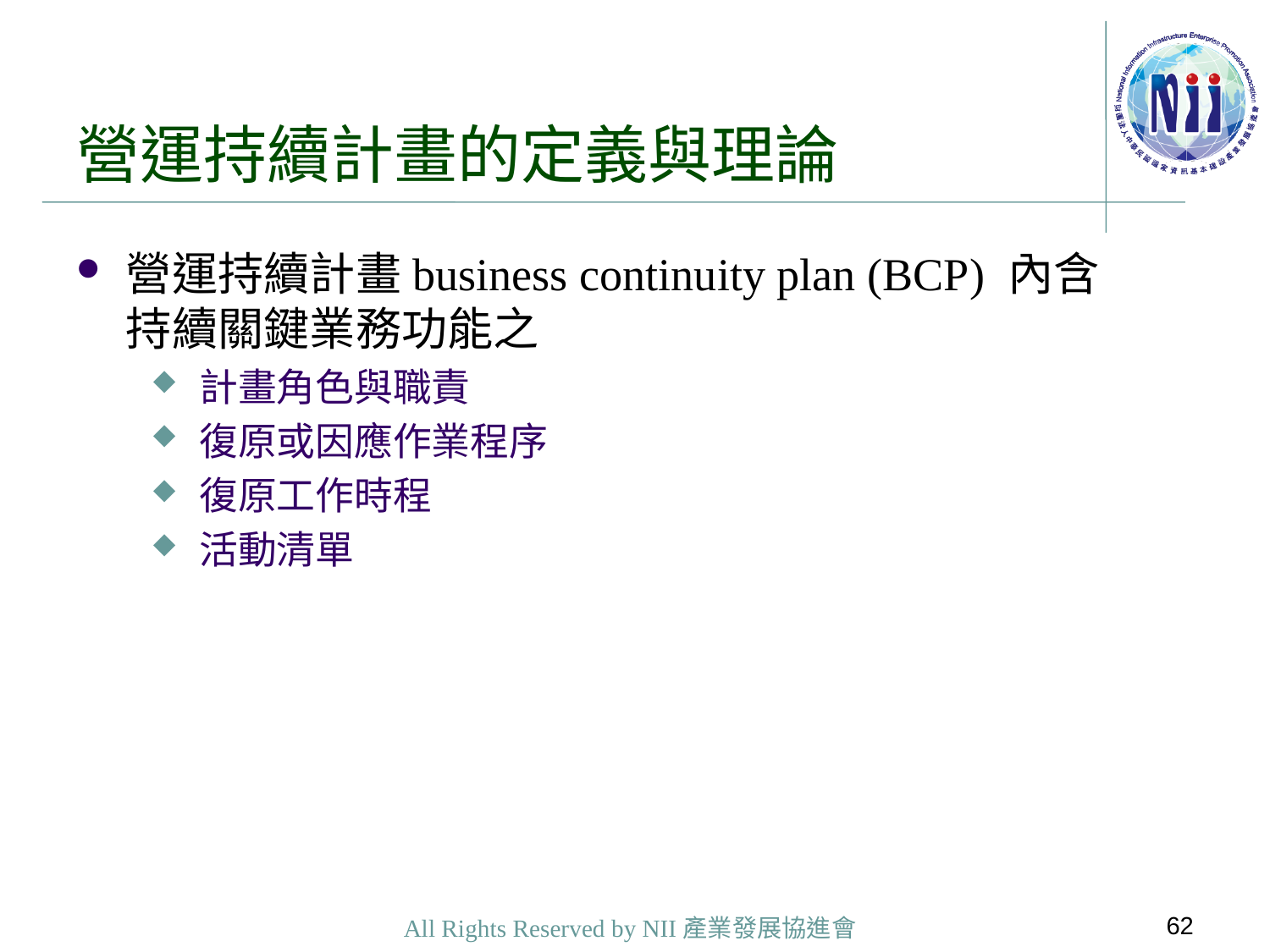

# 營運持續計畫的定義與理論
營運持續計畫business continuity plan (BCP) 內含持續關鍵業務功能之
計畫角色與職責
復原或因應作業程序
復原工作時程
活動清單
62
All Rights Reserved by NII產業發展協進會